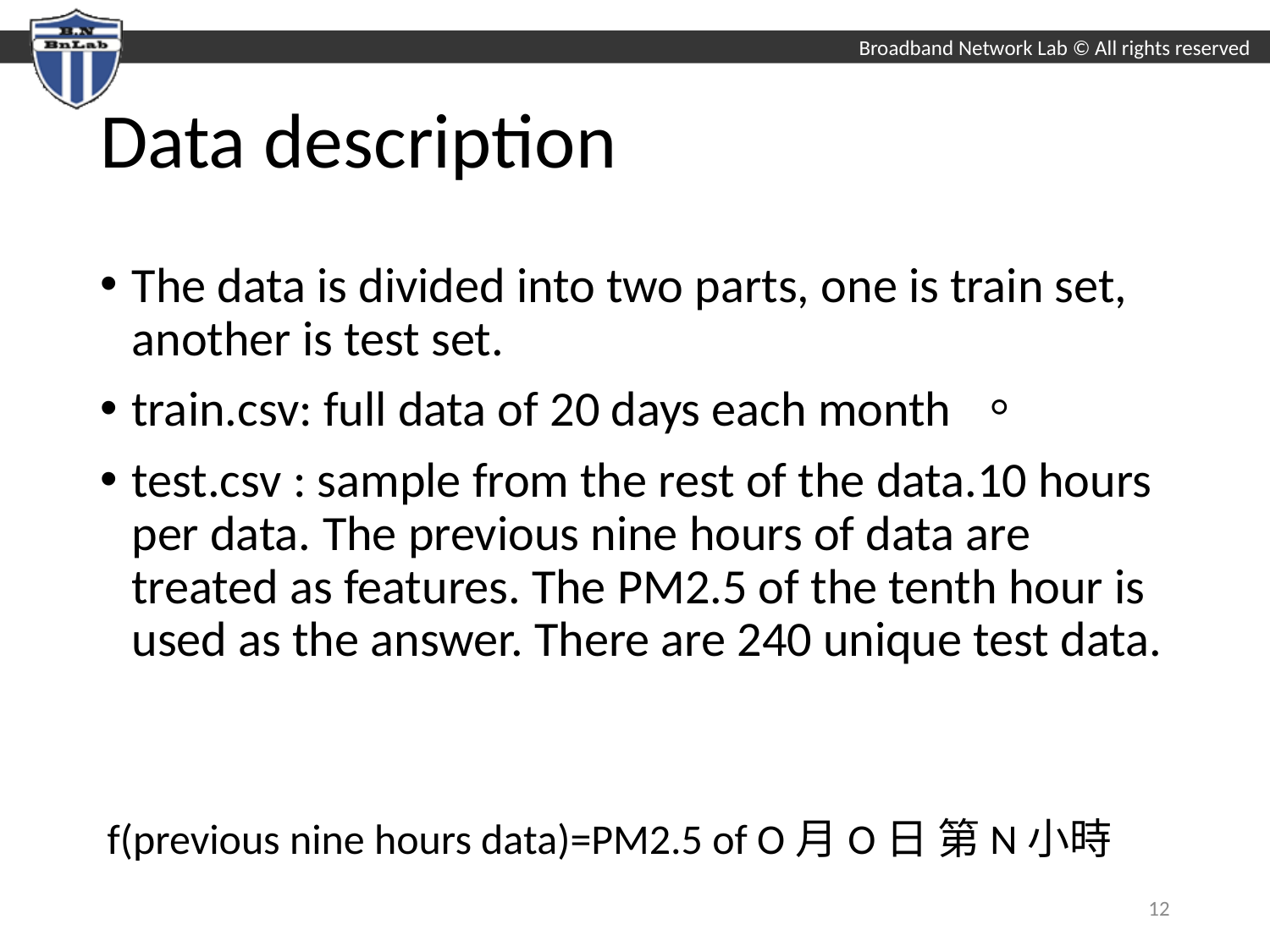

# Data description
The data is divided into two parts, one is train set, another is test set.
train.csv: full data of 20 days each month 。
test.csv : sample from the rest of the data.10 hours per data. The previous nine hours of data are treated as features. The PM2.5 of the tenth hour is used as the answer. There are 240 unique test data.
f(previous nine hours data)=PM2.5 of O月O日 第N小時
12